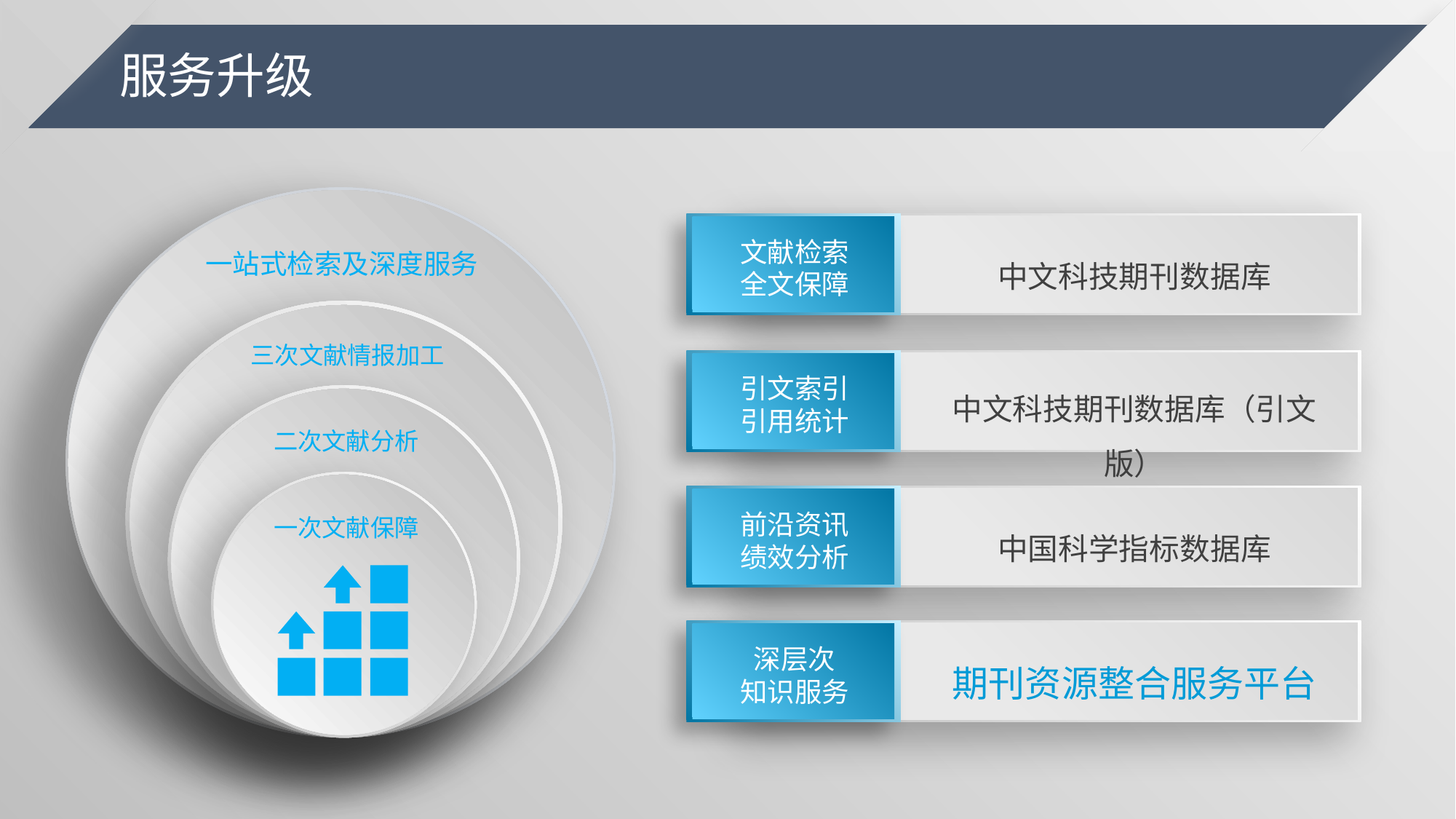

服务升级

一站式检索及深度服务

文献检索
全文保障
中文科技期刊数据库

三次文献情报加工

引文索引
引用统计
中文科技期刊数据库（引文版）

二次文献分析

一次文献保障

前沿资讯
绩效分析
中国科学指标数据库

期刊资源整合服务平台
深层次
知识服务